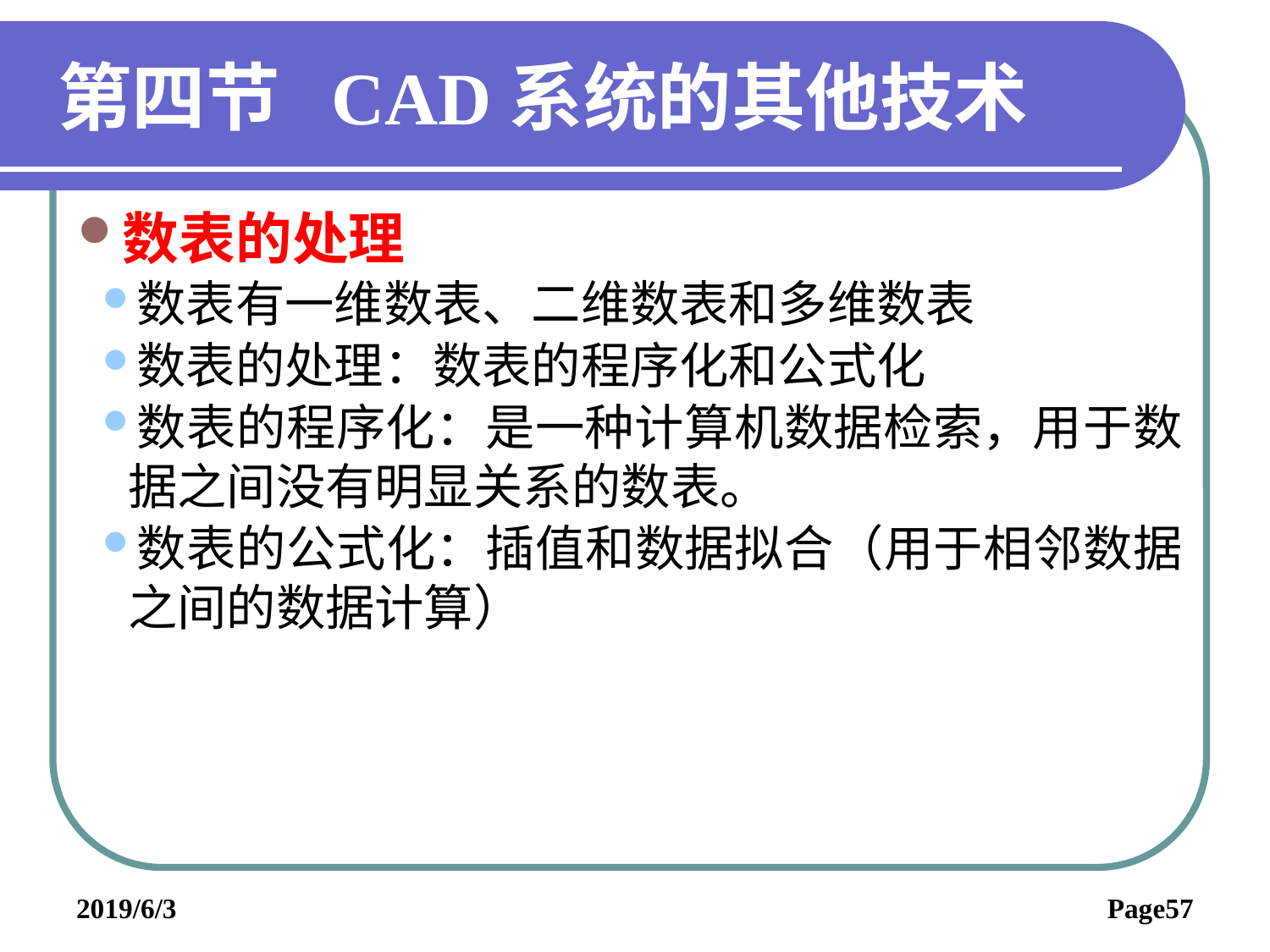

# 第四节  CAD系统的其他技术
数表的处理
数表有一维数表、二维数表和多维数表
数表的处理：数表的程序化和公式化
数表的程序化：是一种计算机数据检索，用于数据之间没有明显关系的数表。
数表的公式化：插值和数据拟合（用于相邻数据之间的数据计算）
2019/6/3
Page57